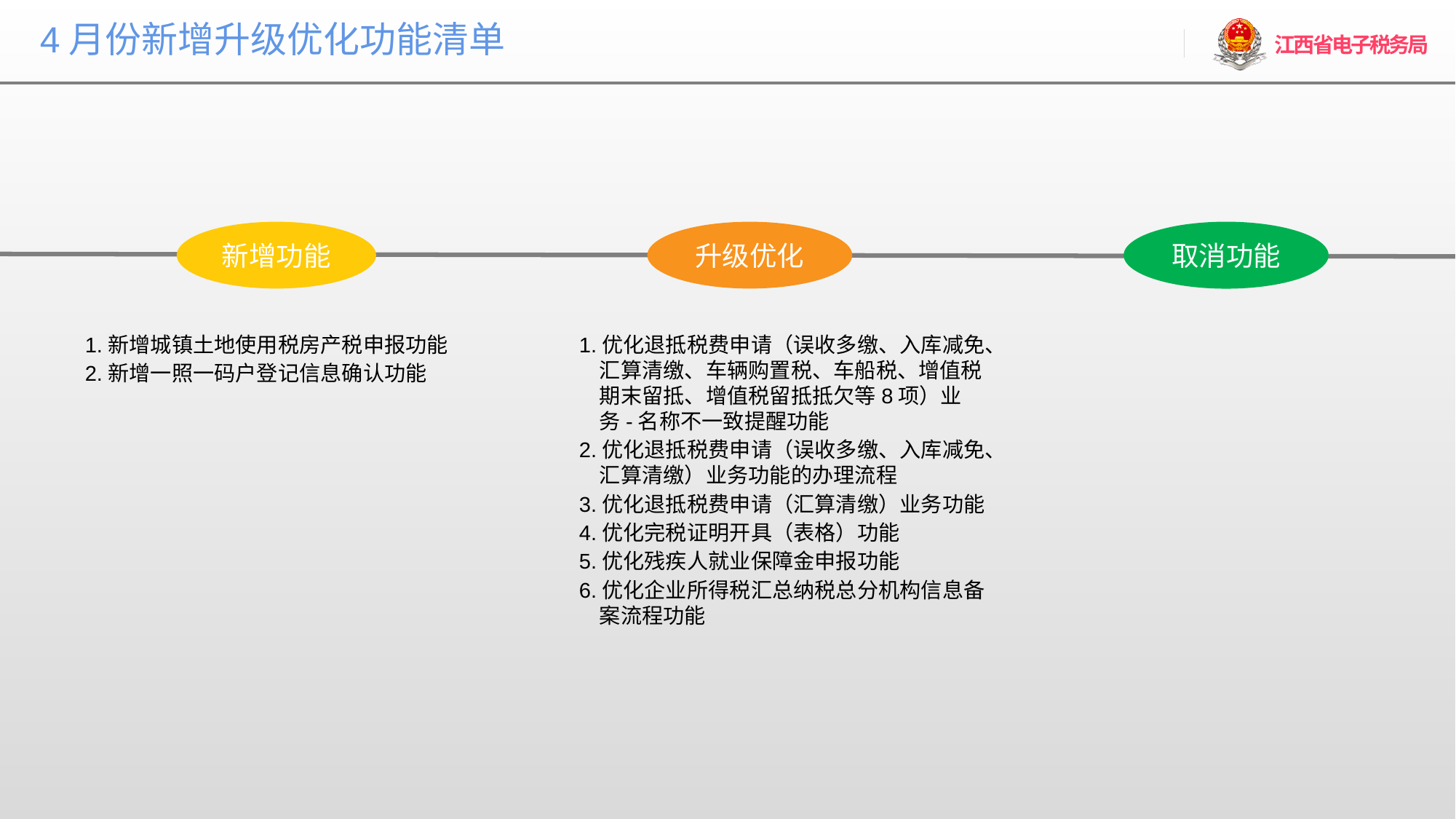

4月份新增升级优化功能清单
取消功能
新增功能
升级优化
1.新增城镇土地使用税房产税申报功能
2.新增一照一码户登记信息确认功能
1.优化退抵税费申请（误收多缴、入库减免、汇算清缴、车辆购置税、车船税、增值税期末留抵、增值税留抵抵欠等8项）业务-名称不一致提醒功能
2.优化退抵税费申请（误收多缴、入库减免、汇算清缴）业务功能的办理流程
3.优化退抵税费申请（汇算清缴）业务功能
4.优化完税证明开具（表格）功能
5.优化残疾人就业保障金申报功能
6.优化企业所得税汇总纳税总分机构信息备案流程功能